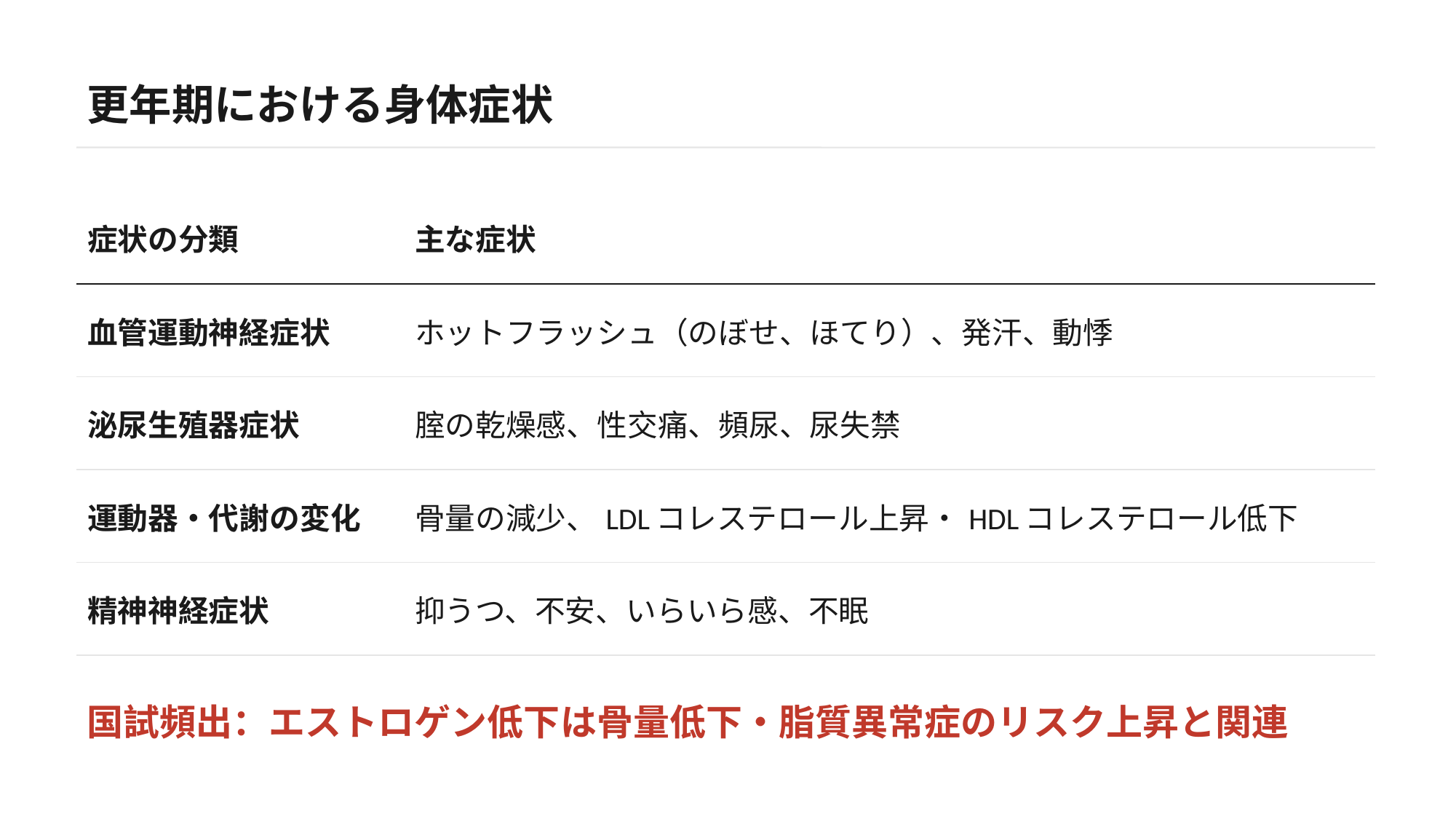

更年期における身体症状

| 症状の分類 | 主な症状 |
| --- | --- |
| 血管運動神経症状 | ホットフラッシュ（のぼせ、ほてり）、発汗、動悸 |
| 泌尿生殖器症状 | 腟の乾燥感、性交痛、頻尿、尿失禁 |
| 運動器・代謝の変化 | 骨量の減少、LDLコレステロール上昇・HDLコレステロール低下 |
| 精神神経症状 | 抑うつ、不安、いらいら感、不眠 |
国試頻出：エストロゲン低下は骨量低下・脂質異常症のリスク上昇と関連